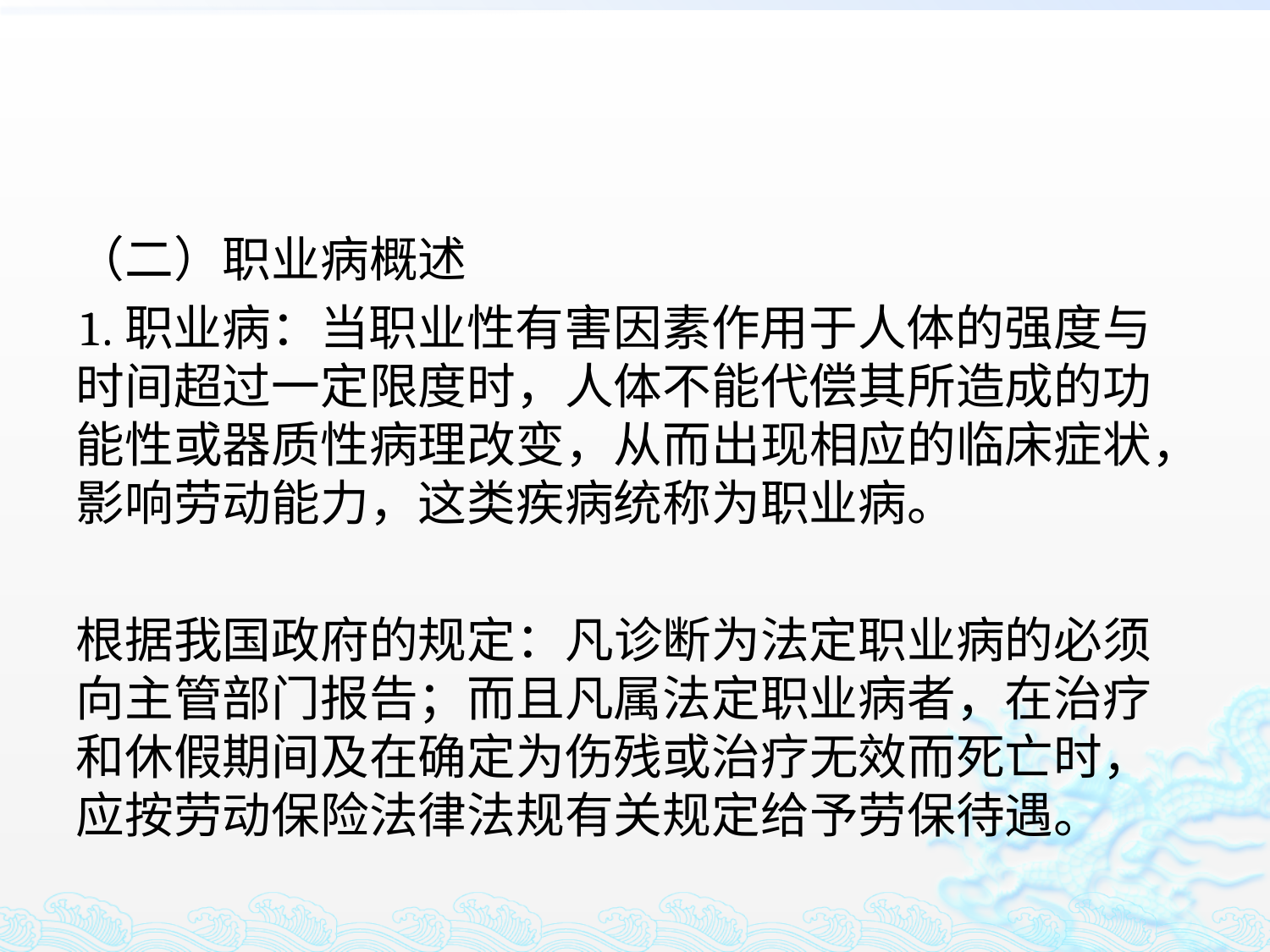

#
（二）职业病概述
1.职业病：当职业性有害因素作用于人体的强度与时间超过一定限度时，人体不能代偿其所造成的功能性或器质性病理改变，从而出现相应的临床症状，影响劳动能力，这类疾病统称为职业病。

根据我国政府的规定：凡诊断为法定职业病的必须向主管部门报告；而且凡属法定职业病者，在治疗和休假期间及在确定为伤残或治疗无效而死亡时，应按劳动保险法律法规有关规定给予劳保待遇。